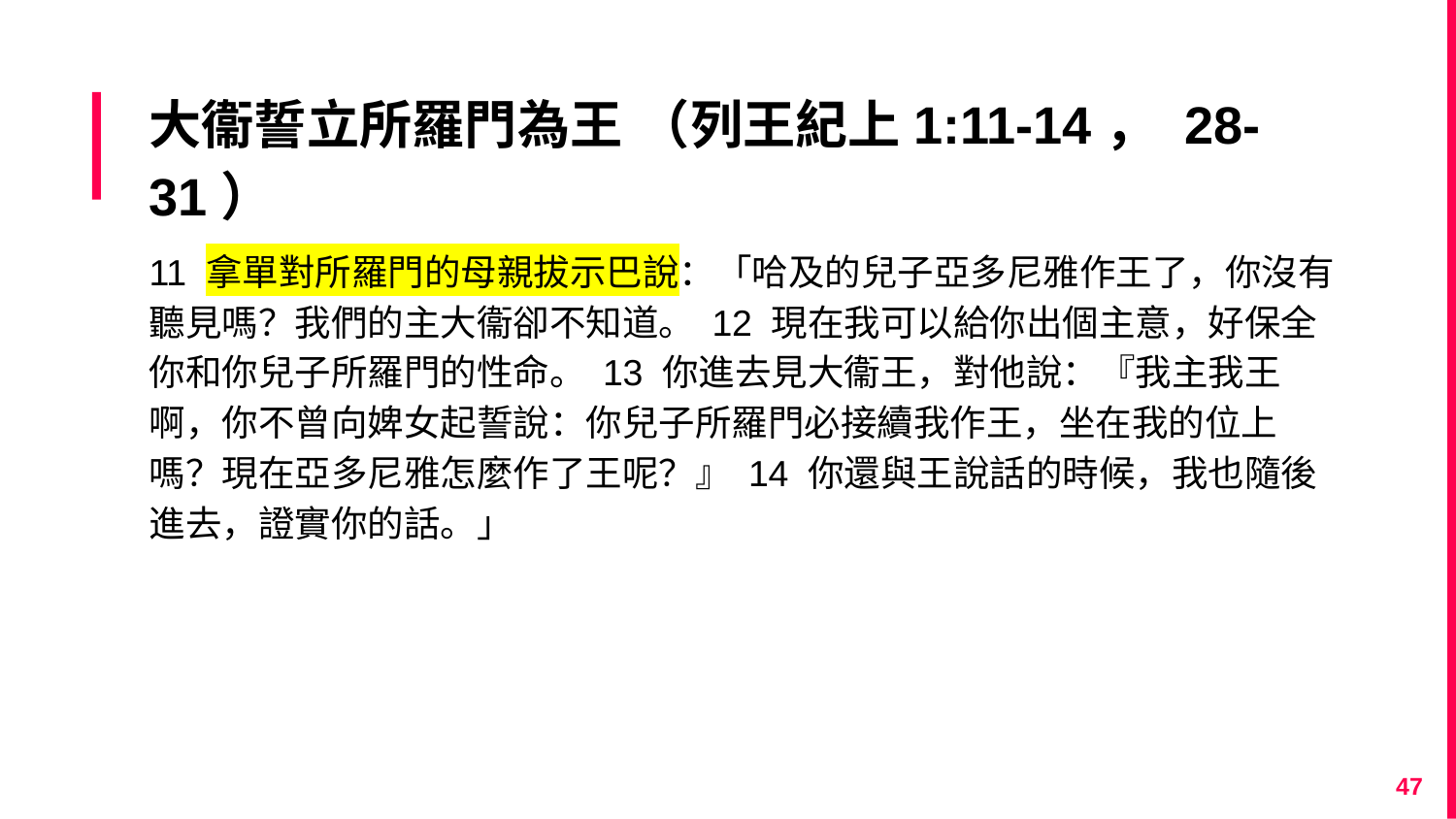

# 大衞誓立所羅門為王 （列王紀上1:11-14， 28-31）

11 拿單對所羅門的母親拔示巴說：「哈及的兒子亞多尼雅作王了，你沒有聽見嗎？我們的主大衞卻不知道。 12 現在我可以給你出個主意，好保全你和你兒子所羅門的性命。 13 你進去見大衞王，對他說：『我主我王啊，你不曾向婢女起誓說：你兒子所羅門必接續我作王，坐在我的位上嗎？現在亞多尼雅怎麼作了王呢？』 14 你還與王說話的時候，我也隨後進去，證實你的話。」
47